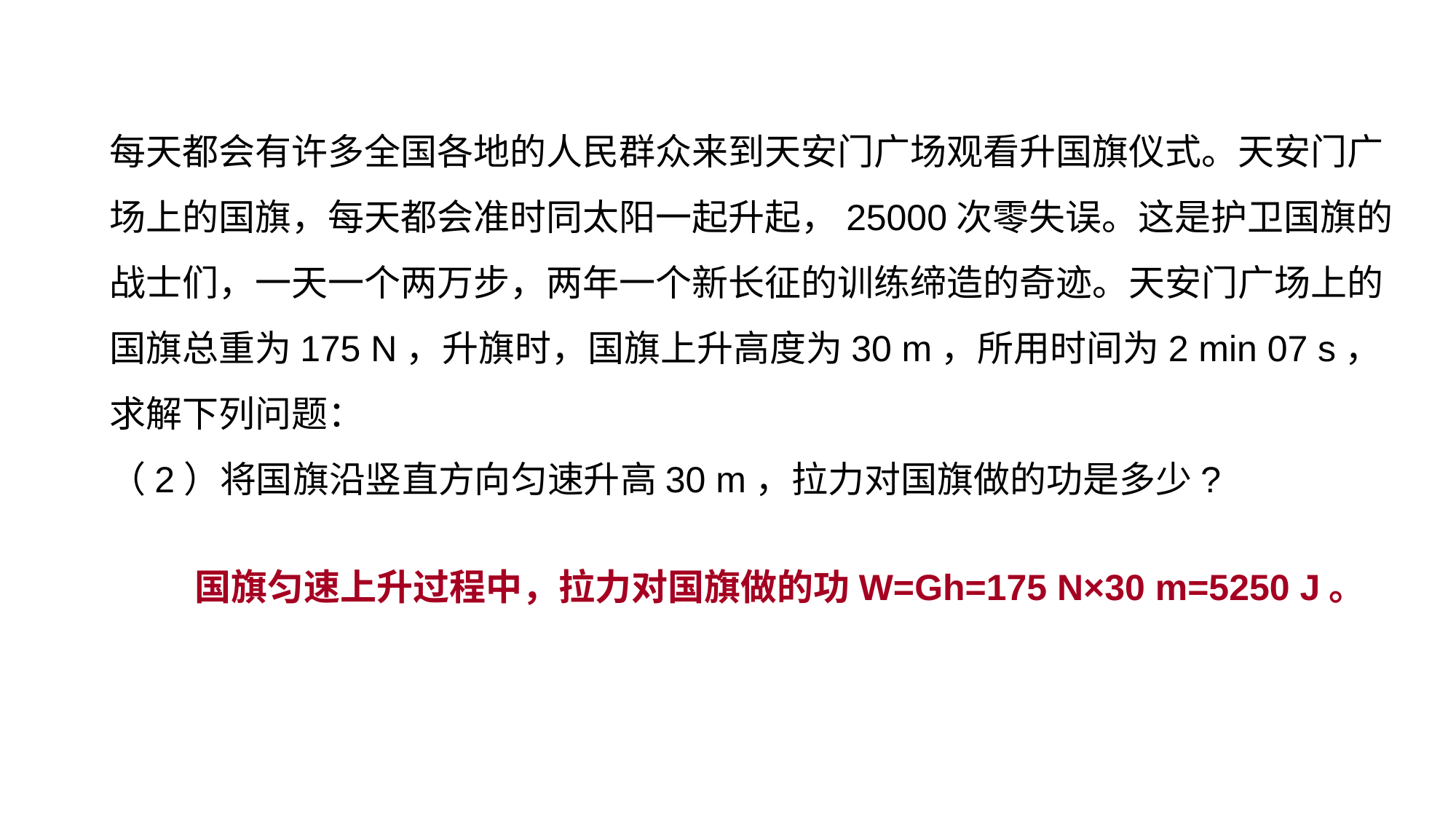

每天都会有许多全国各地的人民群众来到天安门广场观看升国旗仪式。天安门广场上的国旗，每天都会准时同太阳一起升起，25000次零失误。这是护卫国旗的战士们，一天一个两万步，两年一个新长征的训练缔造的奇迹。天安门广场上的国旗总重为175 N，升旗时，国旗上升高度为30 m，所用时间为2 min 07 s，求解下列问题：
（2）将国旗沿竖直方向匀速升高30 m，拉力对国旗做的功是多少?
真题回顾 把握考向
国旗匀速上升过程中，拉力对国旗做的功W=Gh=175 N×30 m=5250 J。